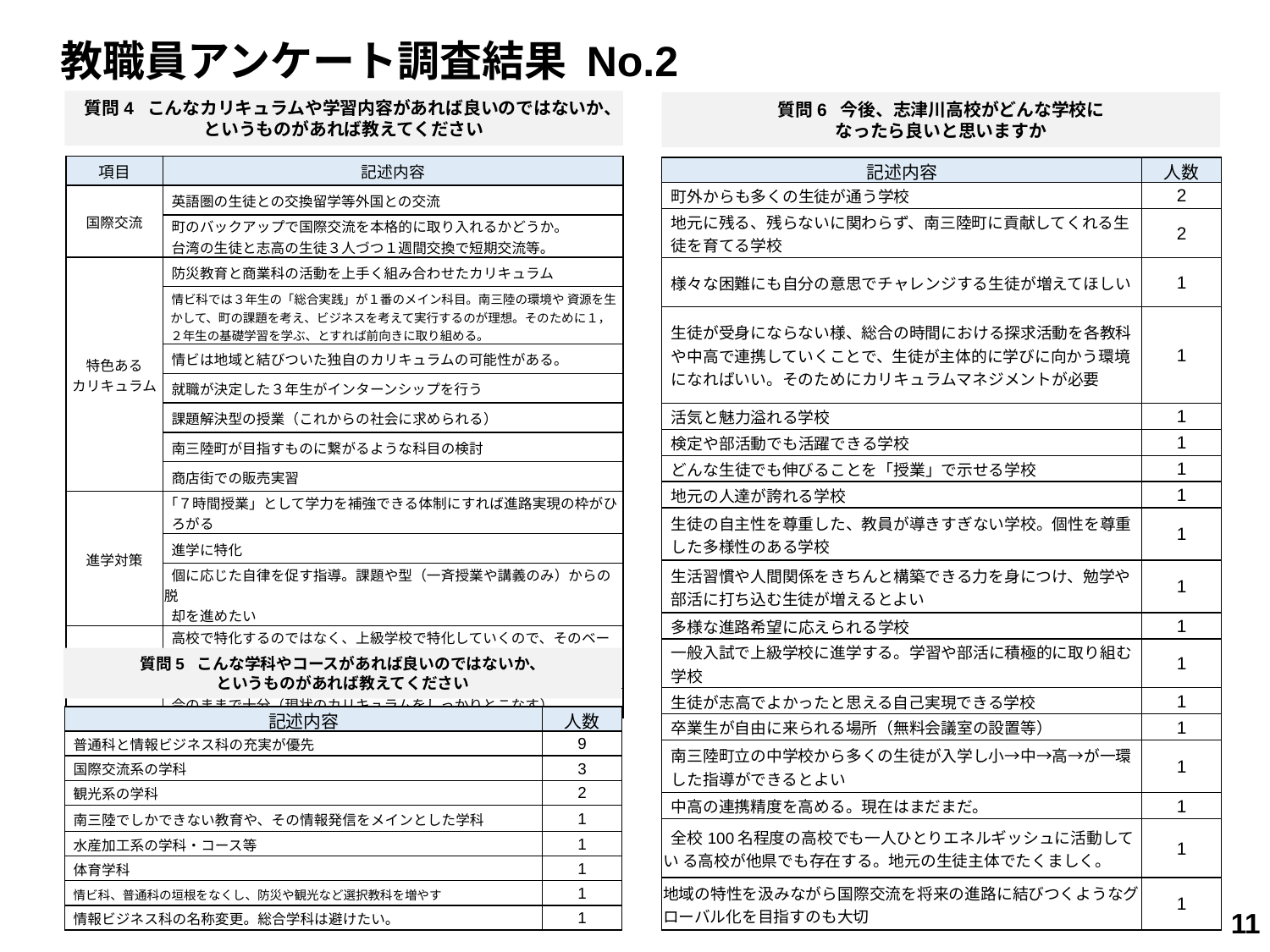

教職員アンケート調査結果 No.2
質問4  こんなカリキュラムや学習内容があれば良いのではないか、というものがあれば教えてください
質問6  今後、志津川高校がどんな学校に
なったら良いと思いますか
| 項目 | 記述内容 |
| --- | --- |
| 国際交流 | 英語圏の生徒との交換留学等外国との交流 |
|  | 町のバックアップで国際交流を本格的に取り入れるかどうか。 台湾の生徒と志高の生徒３人づつ１週間交換で短期交流等。 |
| 特色ある カリキュラム | 防災教育と商業科の活動を上手く組み合わせたカリキュラム |
|  | 情ビ科では３年生の「総合実践」が１番のメイン科目。南三陸の環境や 資源を生 かして、町の課題を考え、ビジネスを考えて実行するのが理想。そのために１， ２年生の基礎学習を学ぶ、とすれば前向きに取り組める。 |
|  | 情ビは地域と結びついた独自のカリキュラムの可能性がある。 |
|  | 就職が決定した３年生がインターンシップを行う |
|  | 課題解決型の授業（これからの社会に求められる） |
|  | 南三陸町が目指すものに繋がるような科目の検討 |
|  | 商店街での販売実習 |
| 進学対策 | 「７時間授業」として学力を補強できる体制にすれば進路実現の枠がひ ろがる |
|  | 進学に特化 |
|  | 個に応じた自律を促す指導。課題や型（一斉授業や講義のみ）からの脱 却を進めたい |
| その他 | 高校で特化するのではなく、上級学校で特化していくので、そのベース となる基本的カリキュラム。 |
|  | 今のままで十分（現状のカリキュラムをしっかりとこなす） |
| 記述内容 | 人数 |
| --- | --- |
| 町外からも多くの生徒が通う学校 | 2 |
| 地元に残る、残らないに関わらず、南三陸町に貢献してくれる生 徒を育てる学校 | 2 |
| 様々な困難にも自分の意思でチャレンジする生徒が増えてほしい | 1 |
| 生徒が受身にならない様、総合の時間における探求活動を各教科 や中高で連携していくことで、生徒が主体的に学びに向かう環境 になればいい。そのためにカリキュラムマネジメントが必要 | 1 |
| 活気と魅力溢れる学校 | 1 |
| 検定や部活動でも活躍できる学校 | 1 |
| どんな生徒でも伸びることを「授業」で示せる学校 | 1 |
| 地元の人達が誇れる学校 | 1 |
| 生徒の自主性を尊重した、教員が導きすぎない学校。個性を尊重 した多様性のある学校 | 1 |
| 生活習慣や人間関係をきちんと構築できる力を身につけ、勉学や 部活に打ち込む生徒が増えるとよい | 1 |
| 多様な進路希望に応えられる学校 | 1 |
| 一般入試で上級学校に進学する。学習や部活に積極的に取り組む 学校 | 1 |
| 生徒が志高でよかったと思える自己実現できる学校 | 1 |
| 卒業生が自由に来られる場所（無料会議室の設置等） | 1 |
| 南三陸町立の中学校から多くの生徒が入学し小→中→高→が一環 した指導ができるとよい | 1 |
| 中高の連携精度を高める。現在はまだまだ。 | 1 |
| 全校100名程度の高校でも一人ひとりエネルギッシュに活動してい る高校が他県でも存在する。地元の生徒主体でたくましく。 | 1 |
| 地域の特性を汲みながら国際交流を将来の進路に結びつくようなグローバル化を目指すのも大切 | 1 |
質問5  こんな学科やコースがあれば良いのではないか、
というものがあれば教えてください
| 記述内容 | 人数 |
| --- | --- |
| 普通科と情報ビジネス科の充実が優先 | 9 |
| 国際交流系の学科 | 3 |
| 観光系の学科 | 2 |
| 南三陸でしかできない教育や、その情報発信をメインとした学科 | 1 |
| 水産加工系の学科・コース等 | 1 |
| 体育学科 | 1 |
| 情ビ科、普通科の垣根をなくし、防災や観光など選択教科を増やす | 1 |
| 情報ビジネス科の名称変更。総合学科は避けたい。 | 1 |
11